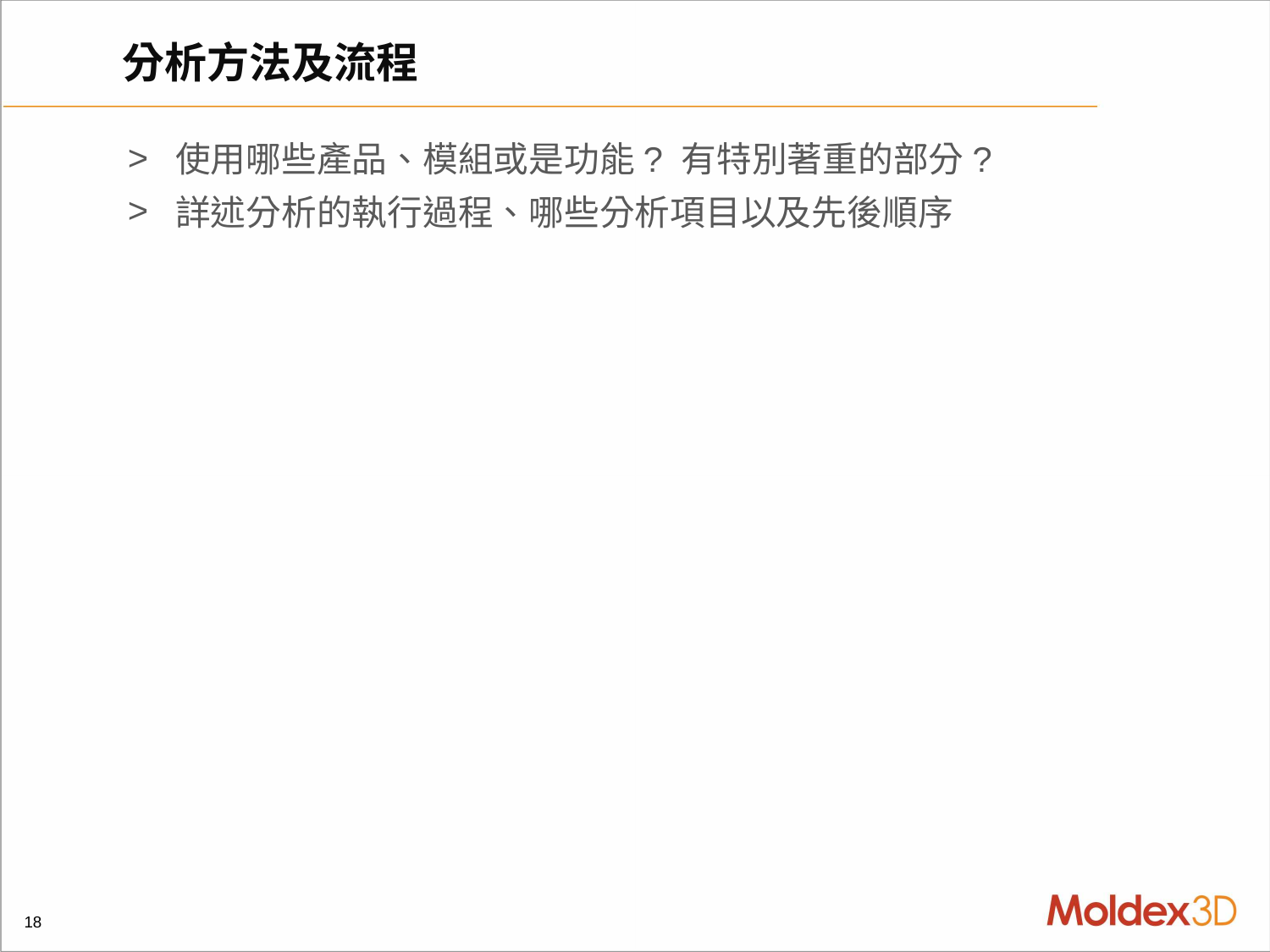

# 分析方法及流程
使用哪些產品、模組或是功能? 有特別著重的部分?
詳述分析的執行過程、哪些分析項目以及先後順序